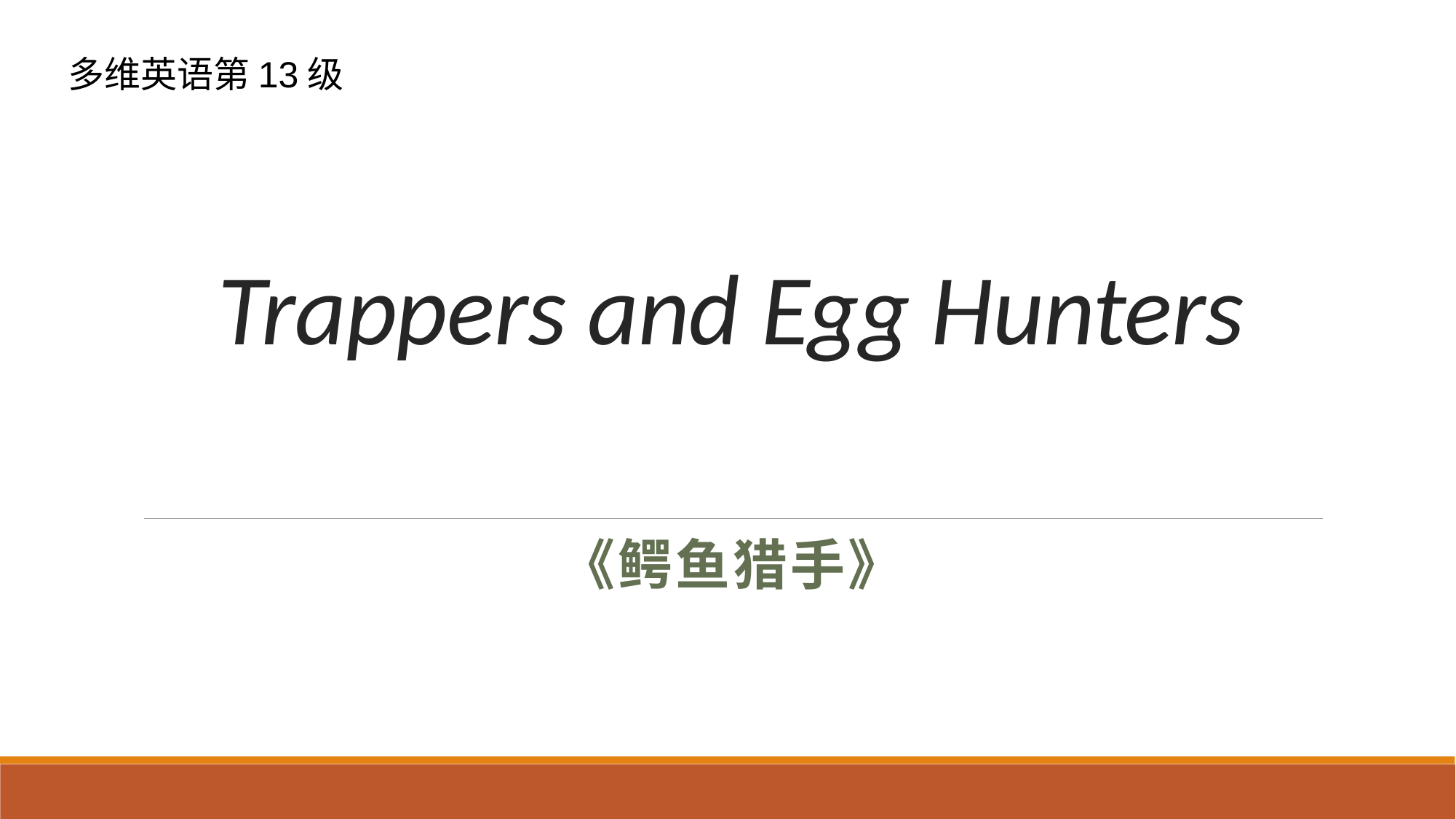

多维英语第13级
# Trappers and Egg Hunters
《鳄鱼猎手》